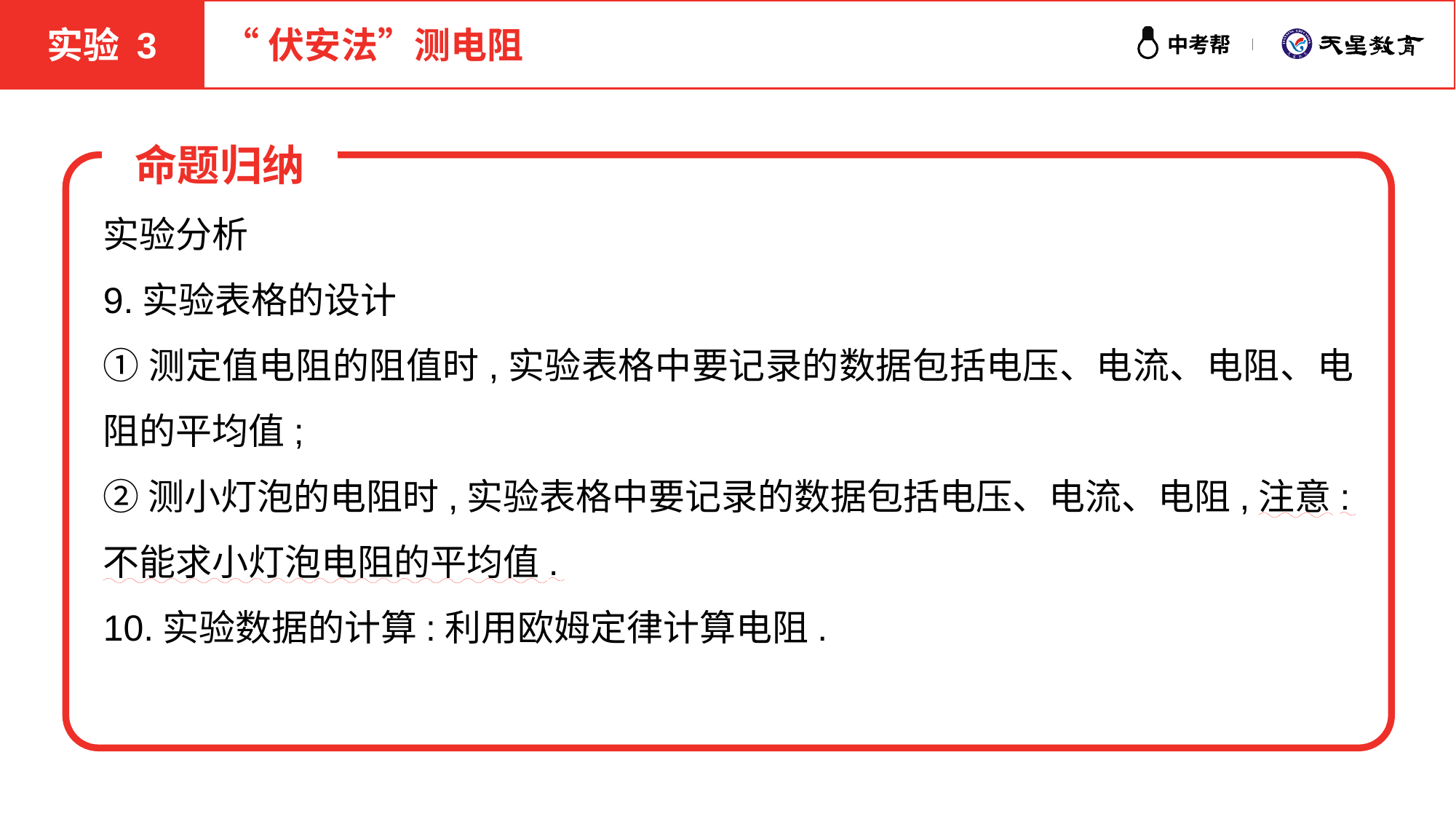

实验 3
“伏安法”测电阻
命题归纳

实验分析
9.实验表格的设计
①测定值电阻的阻值时,实验表格中要记录的数据包括电压、电流、电阻、电阻的平均值;
②测小灯泡的电阻时,实验表格中要记录的数据包括电压、电流、电阻,注意:不能求小灯泡电阻的平均值.
10.实验数据的计算:利用欧姆定律计算电阻.